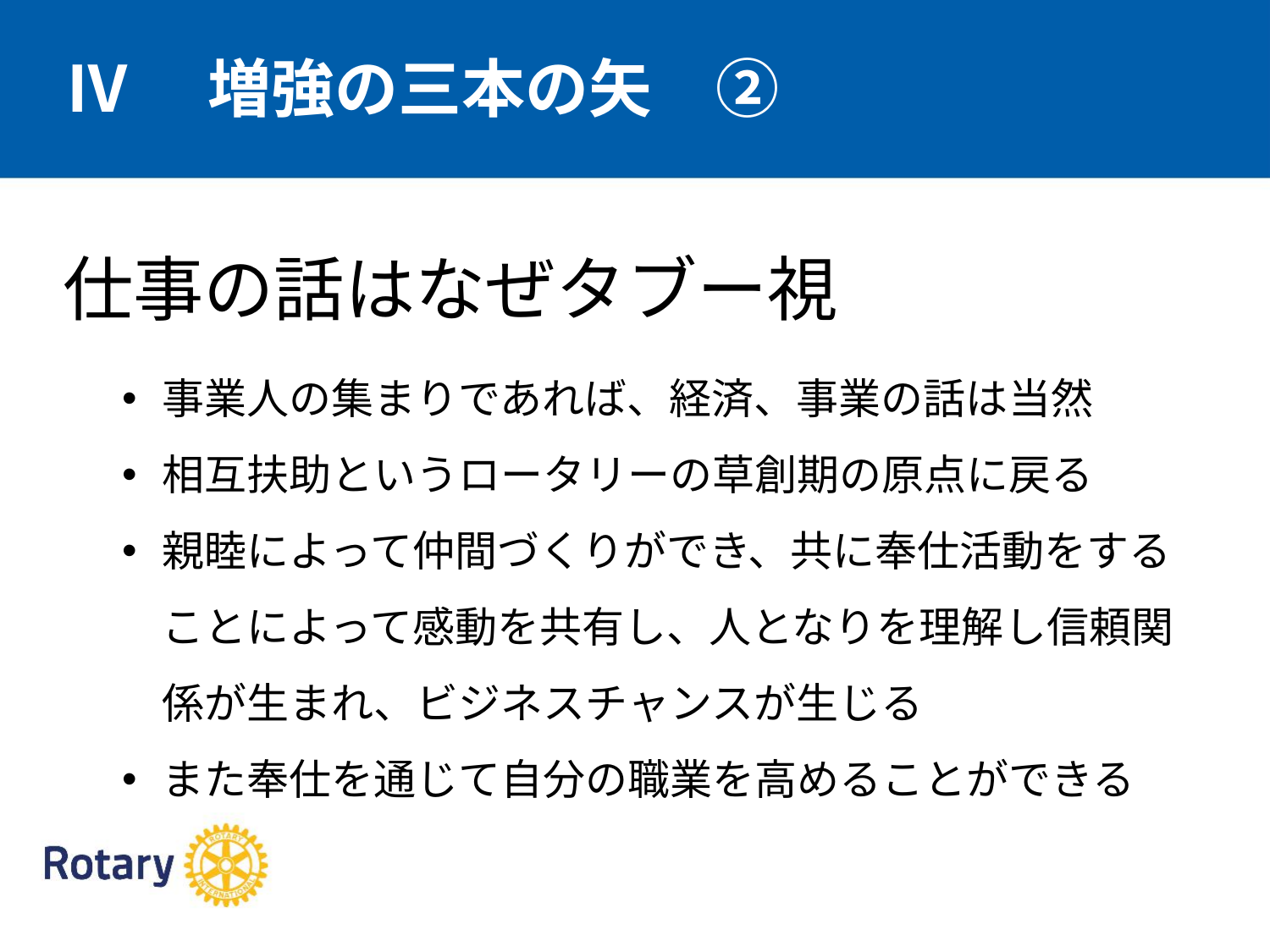

Ⅳ　増強の三本の矢　②
仕事の話はなぜタブー視
事業人の集まりであれば、経済、事業の話は当然
相互扶助というロータリーの草創期の原点に戻る
親睦によって仲間づくりができ、共に奉仕活動をすることによって感動を共有し、人となりを理解し信頼関係が生まれ、ビジネスチャンスが生じる
また奉仕を通じて自分の職業を高めることができる